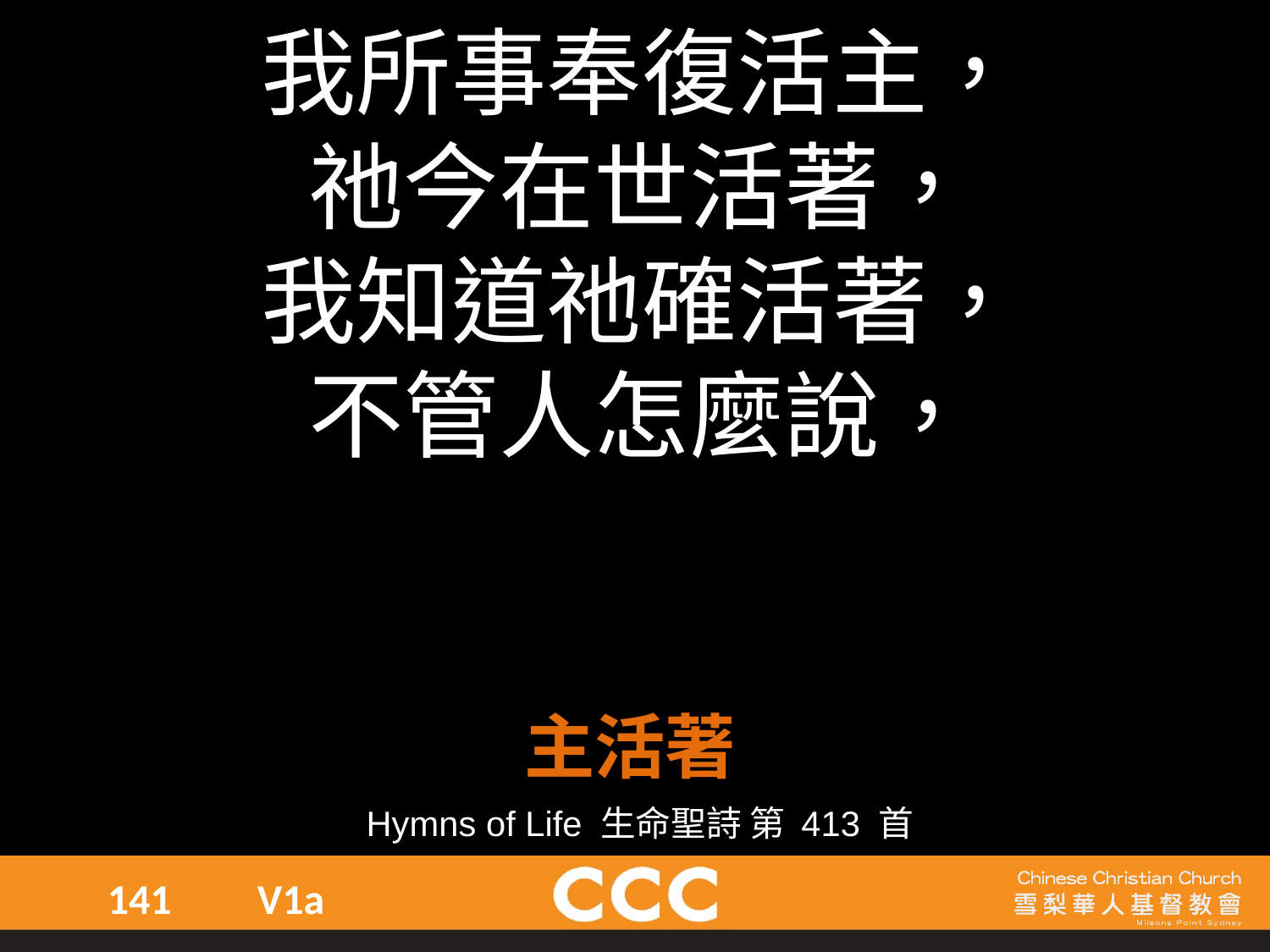

我所事奉復活主，
祂今在世活著，
我知道祂確活著，
不管人怎麼說，
主活著
Hymns of Life 生命聖詩 第 413 首
141
V1a